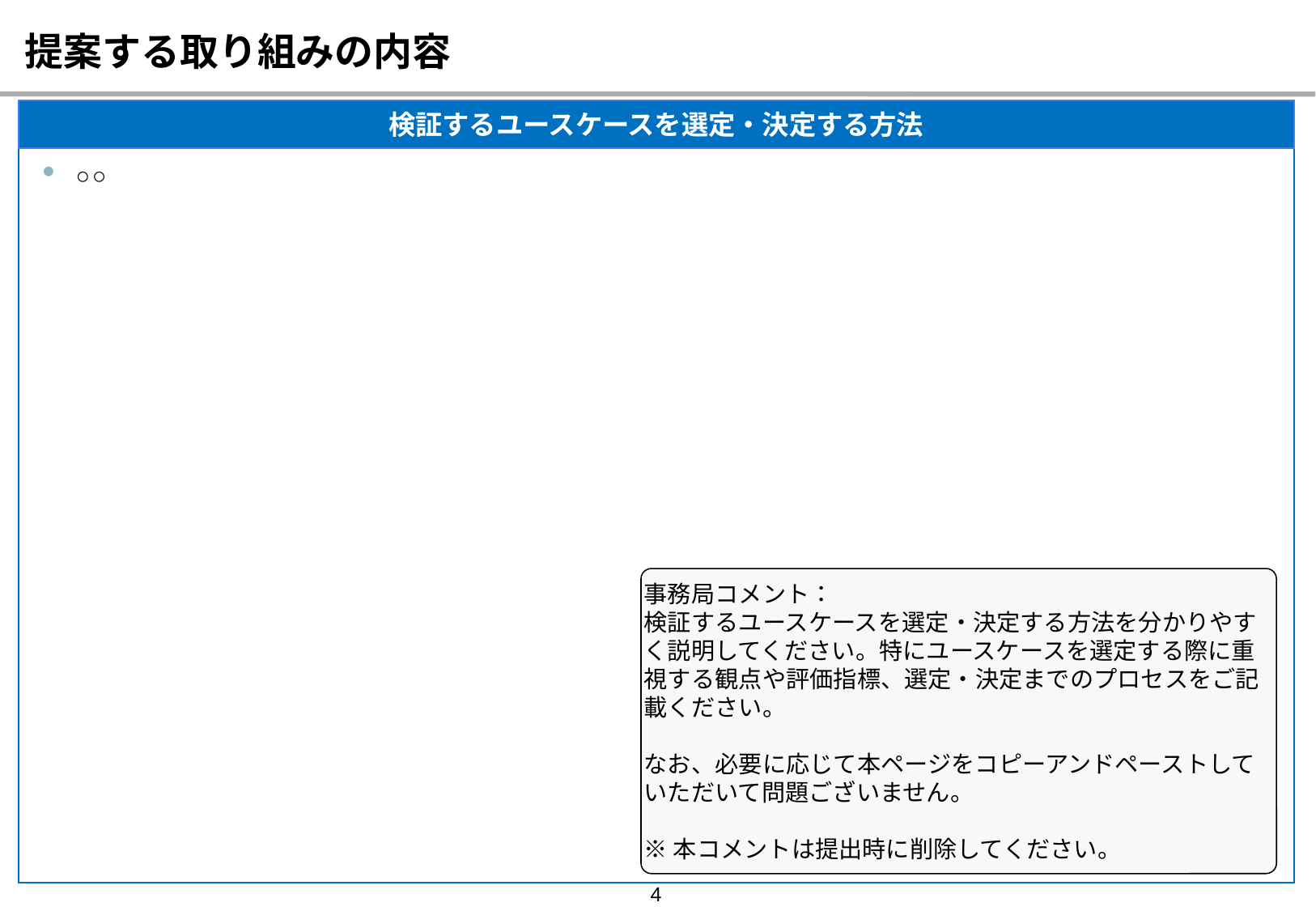

# 提案する取り組みの内容
検証するユースケースを選定・決定する方法
○○
事務局コメント：
検証するユースケースを選定・決定する方法を分かりやすく説明してください。特にユースケースを選定する際に重視する観点や評価指標、選定・決定までのプロセスをご記載ください。

なお、必要に応じて本ページをコピーアンドペーストしていただいて問題ございません。

※本コメントは提出時に削除してください。